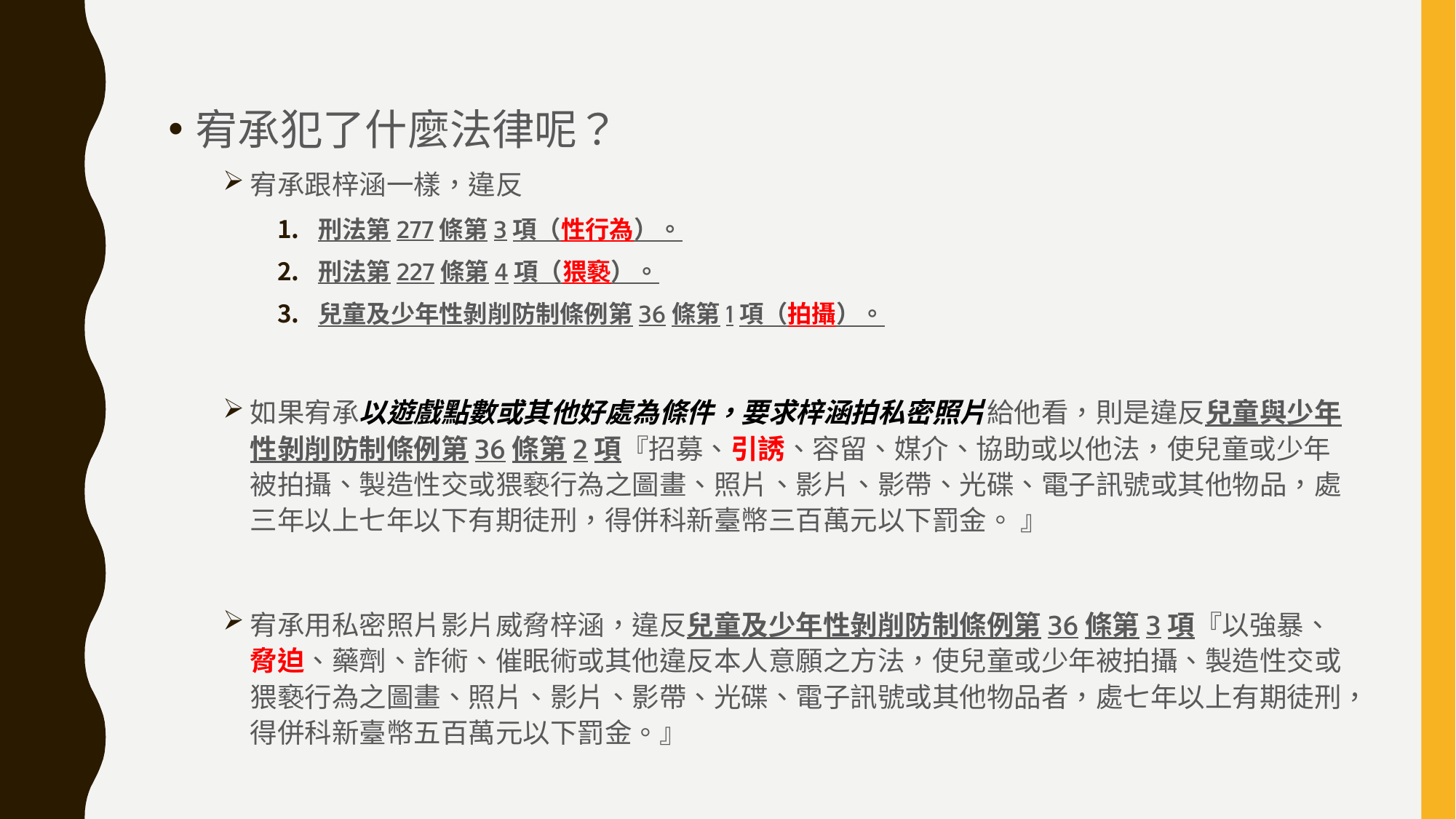

宥承犯了什麼法律呢？
宥承跟梓涵一樣，違反
刑法第277條第3項（性行為）。
刑法第227條第4項（猥褻）。
兒童及少年性剝削防制條例第36條第1項（拍攝）。

如果宥承以遊戲點數或其他好處為條件，要求梓涵拍私密照片給他看，則是違反兒童與少年性剝削防制條例第36條第2項『招募、引誘、容留、媒介、協助或以他法，使兒童或少年被拍攝、製造性交或猥褻行為之圖畫、照片、影片、影帶、光碟、電子訊號或其他物品，處三年以上七年以下有期徒刑，得併科新臺幣三百萬元以下罰金。 』

宥承用私密照片影片威脅梓涵，違反兒童及少年性剝削防制條例第36條第3項『以強暴、脅迫、藥劑、詐術、催眠術或其他違反本人意願之方法，使兒童或少年被拍攝、製造性交或猥褻行為之圖畫、照片、影片、影帶、光碟、電子訊號或其他物品者，處七年以上有期徒刑，得併科新臺幣五百萬元以下罰金。』